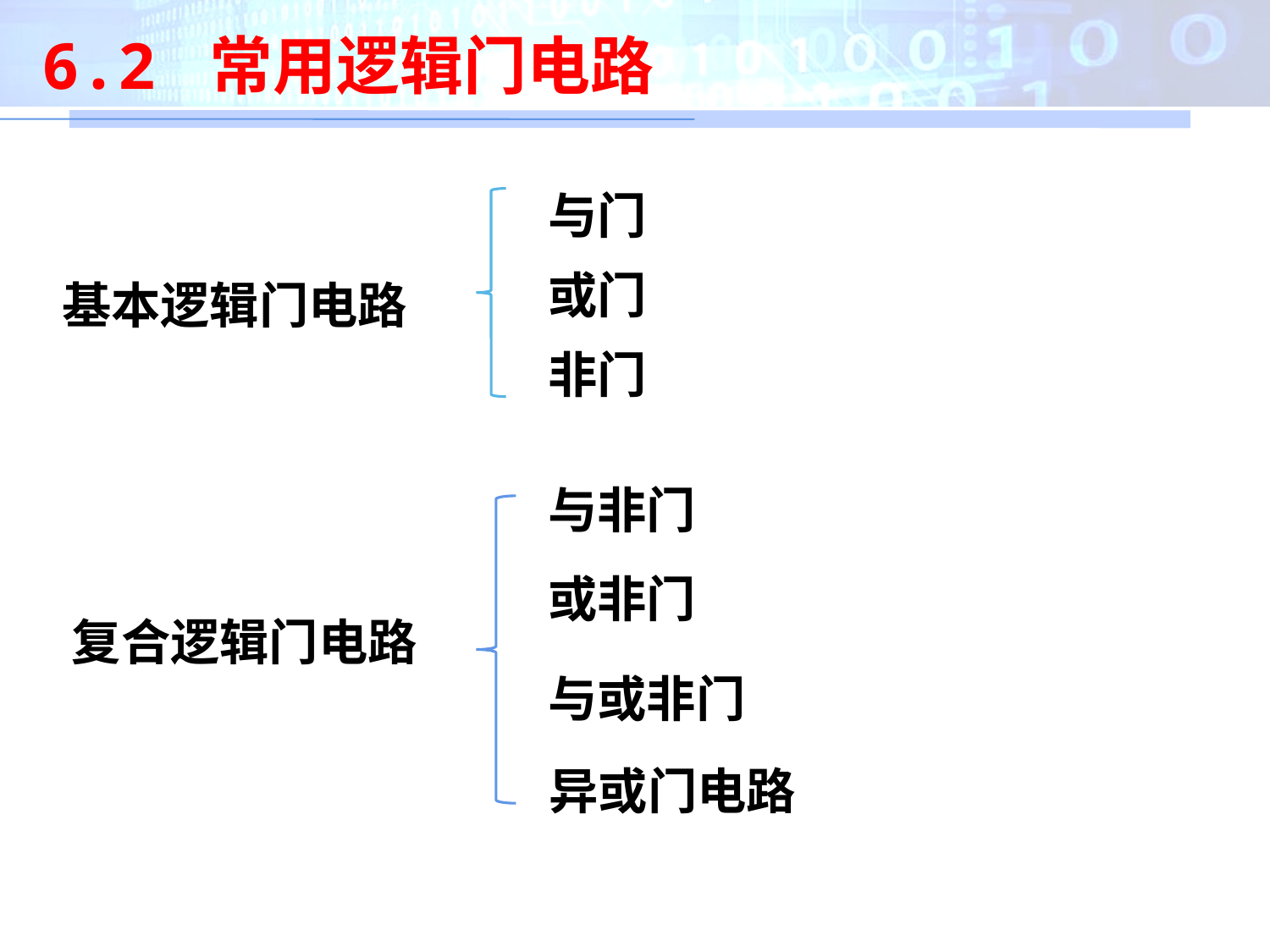

6.2 常用逻辑门电路
与门

或门
基本逻辑门电路
非门
与非门

或非门
复合逻辑门电路
与或非门
异或门电路